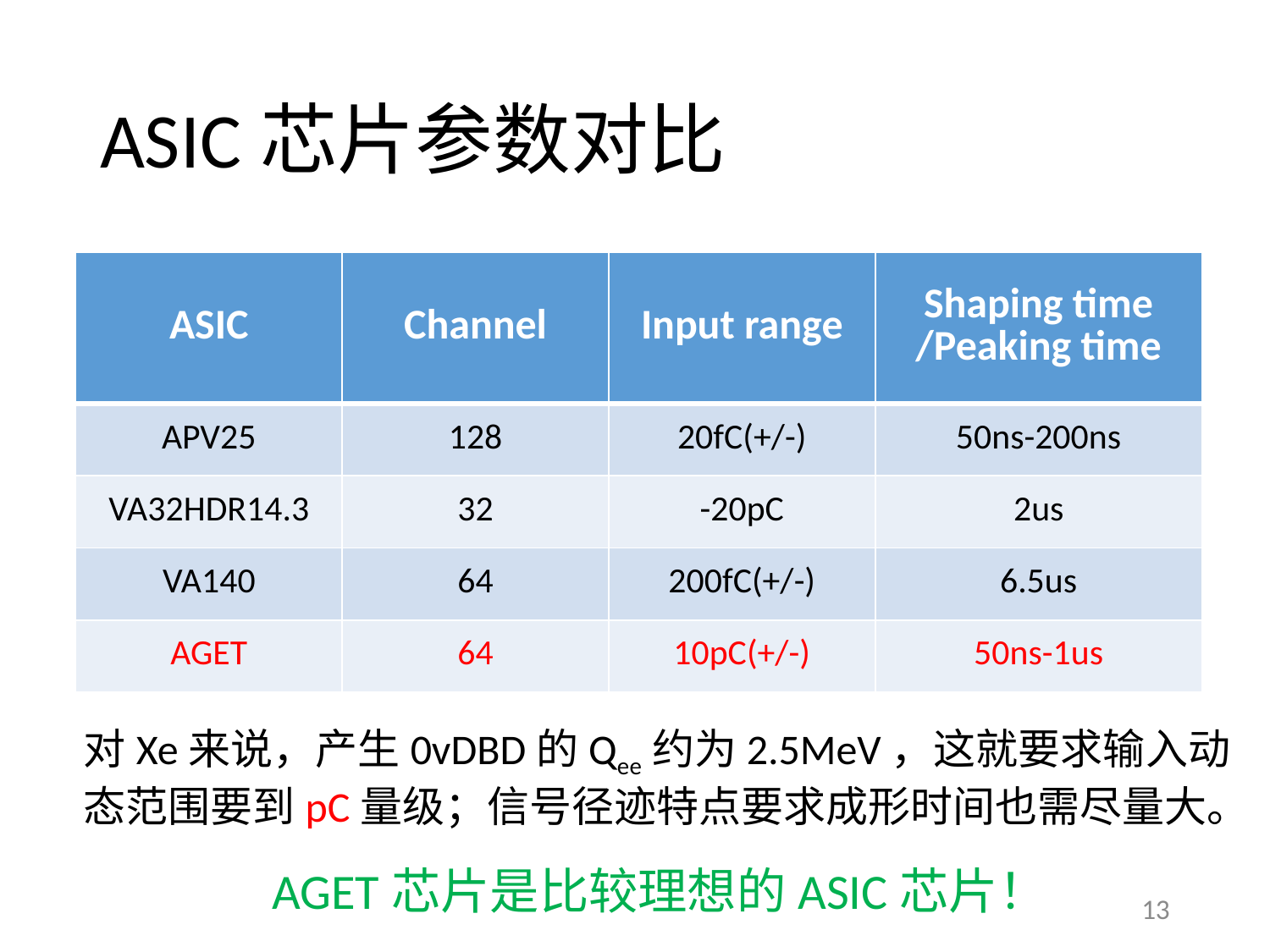

# ASIC芯片参数对比
| ASIC | Channel | Input range | Shaping time /Peaking time |
| --- | --- | --- | --- |
| APV25 | 128 | 20fC(+/-) | 50ns-200ns |
| VA32HDR14.3 | 32 | -20pC | 2us |
| VA140 | 64 | 200fC(+/-) | 6.5us |
| AGET | 64 | 10pC(+/-) | 50ns-1us |
对Xe来说，产生0vDBD的Qee约为2.5MeV，这就要求输入动态范围要到pC量级；信号径迹特点要求成形时间也需尽量大。
AGET芯片是比较理想的ASIC芯片！
13